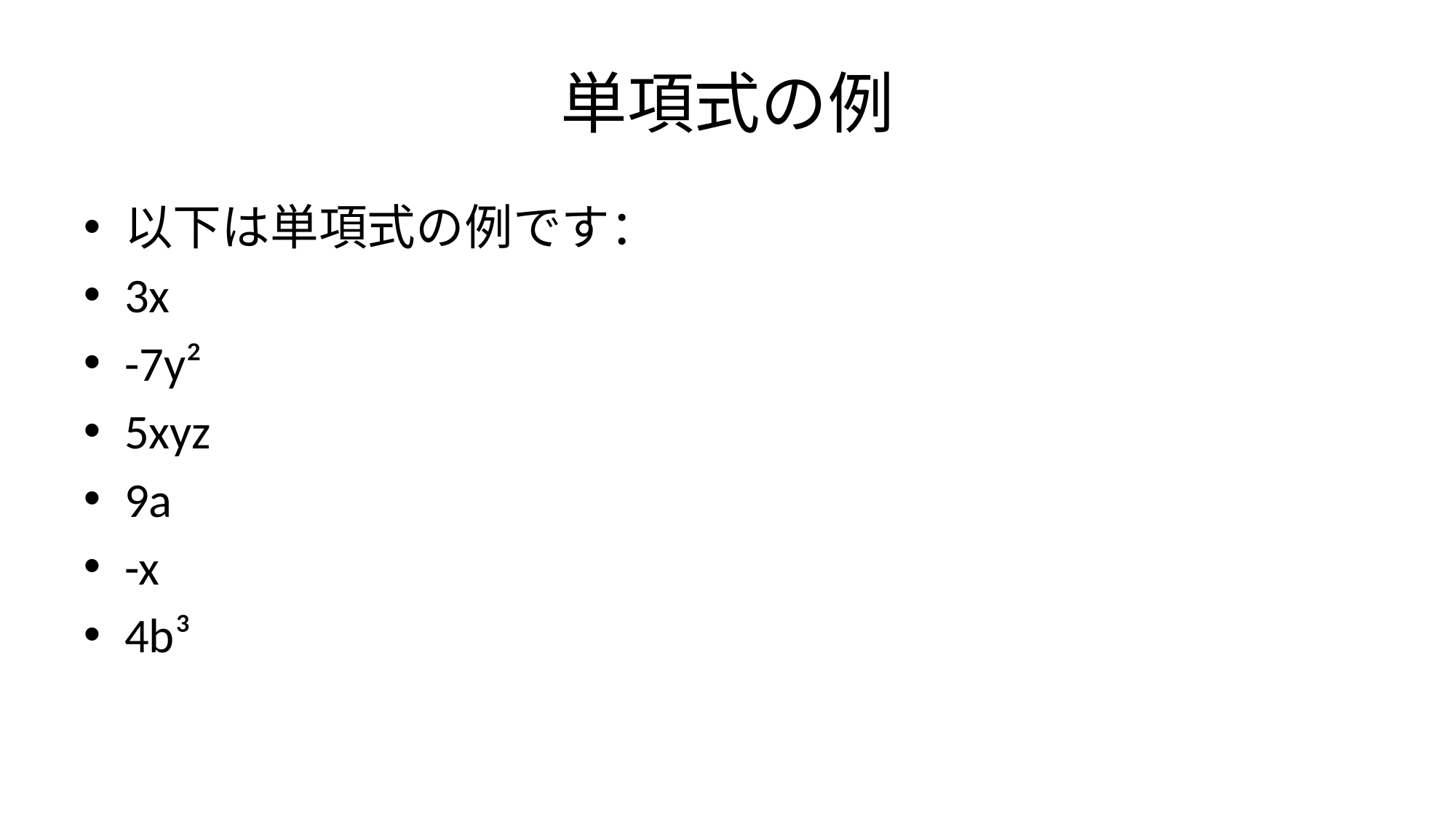

# 単項式の例
以下は単項式の例です：
3x
-7y²
5xyz
9a
-x
4b³